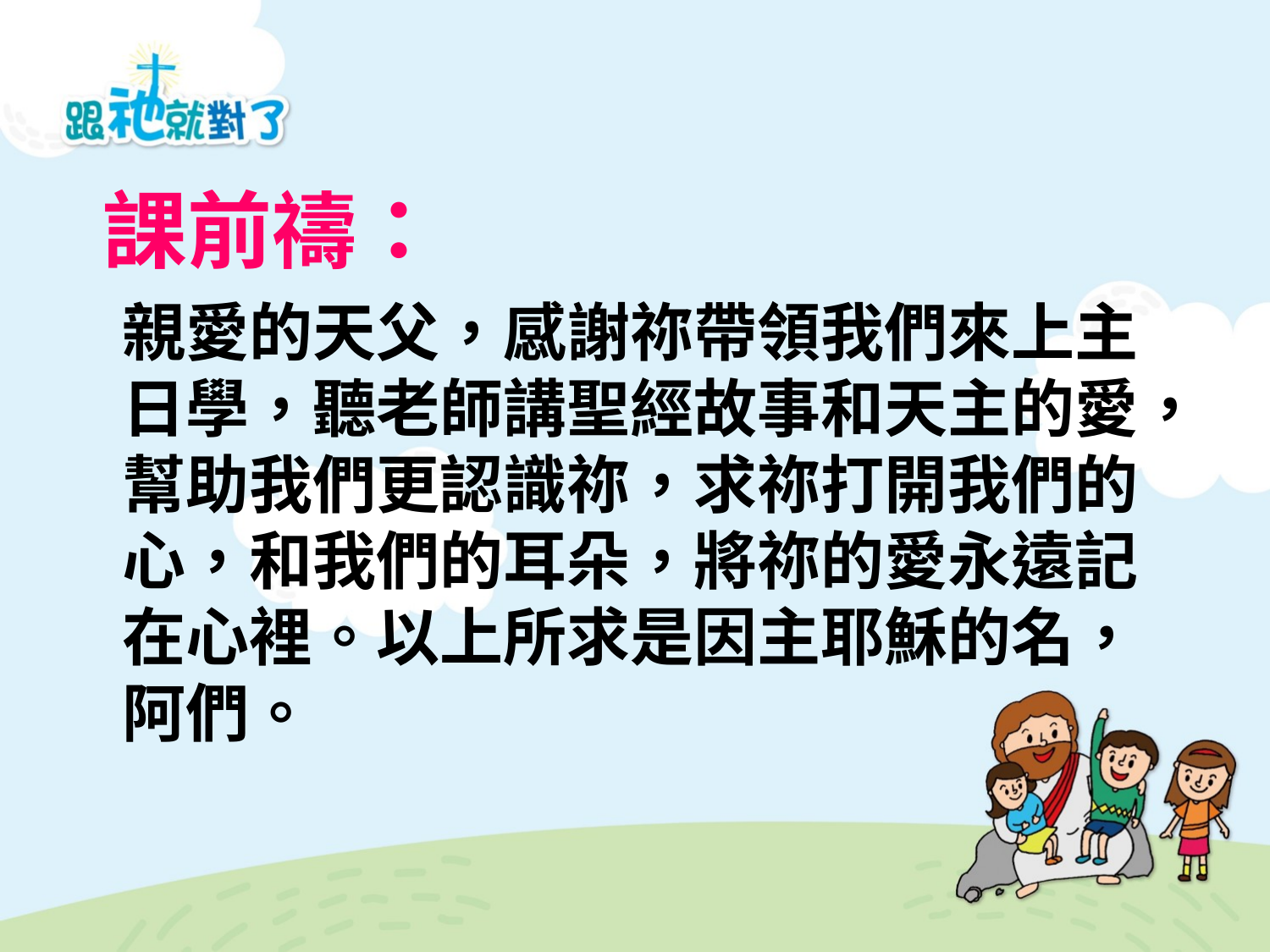

課前禱：
親愛的天父，感謝祢帶領我們來上主日學，聽老師講聖經故事和天主的愛，幫助我們更認識祢，求祢打開我們的心，和我們的耳朵，將祢的愛永遠記在心裡。以上所求是因主耶穌的名，阿們。